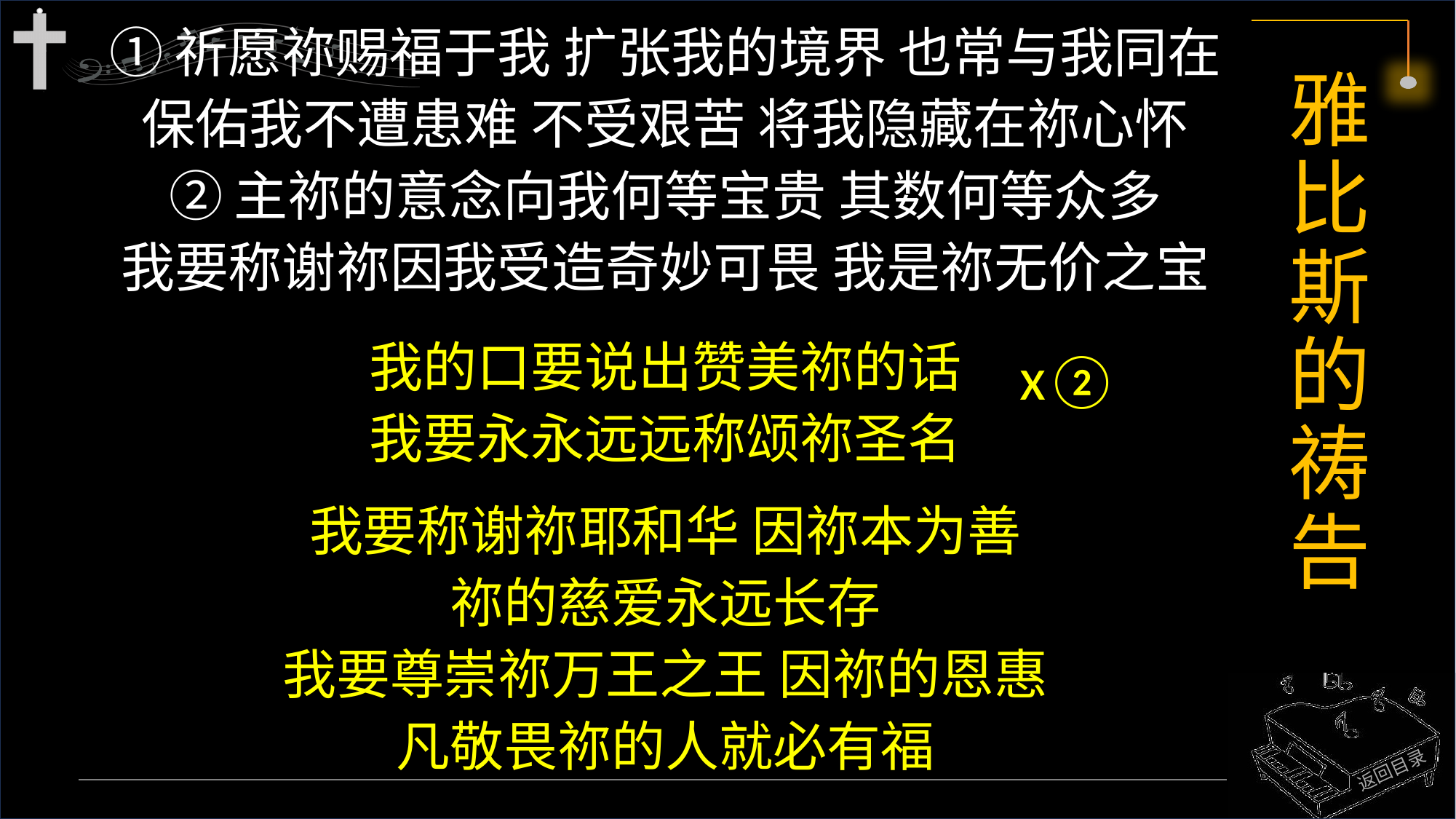

①祈愿祢赐福于我 扩张我的境界 也常与我同在
保佑我不遭患难 不受艰苦 将我隐藏在祢心怀
②主祢的意念向我何等宝贵 其数何等众多
我要称谢祢因我受造奇妙可畏 我是祢无价之宝

我的口要说出赞美祢的话
我要永永远远称颂祢圣名

我要称谢祢耶和华 因祢本为善
祢的慈爱永远长存
我要尊崇祢万王之王 因祢的恩惠
凡敬畏祢的人就必有福
# 雅比斯的祷告
x②